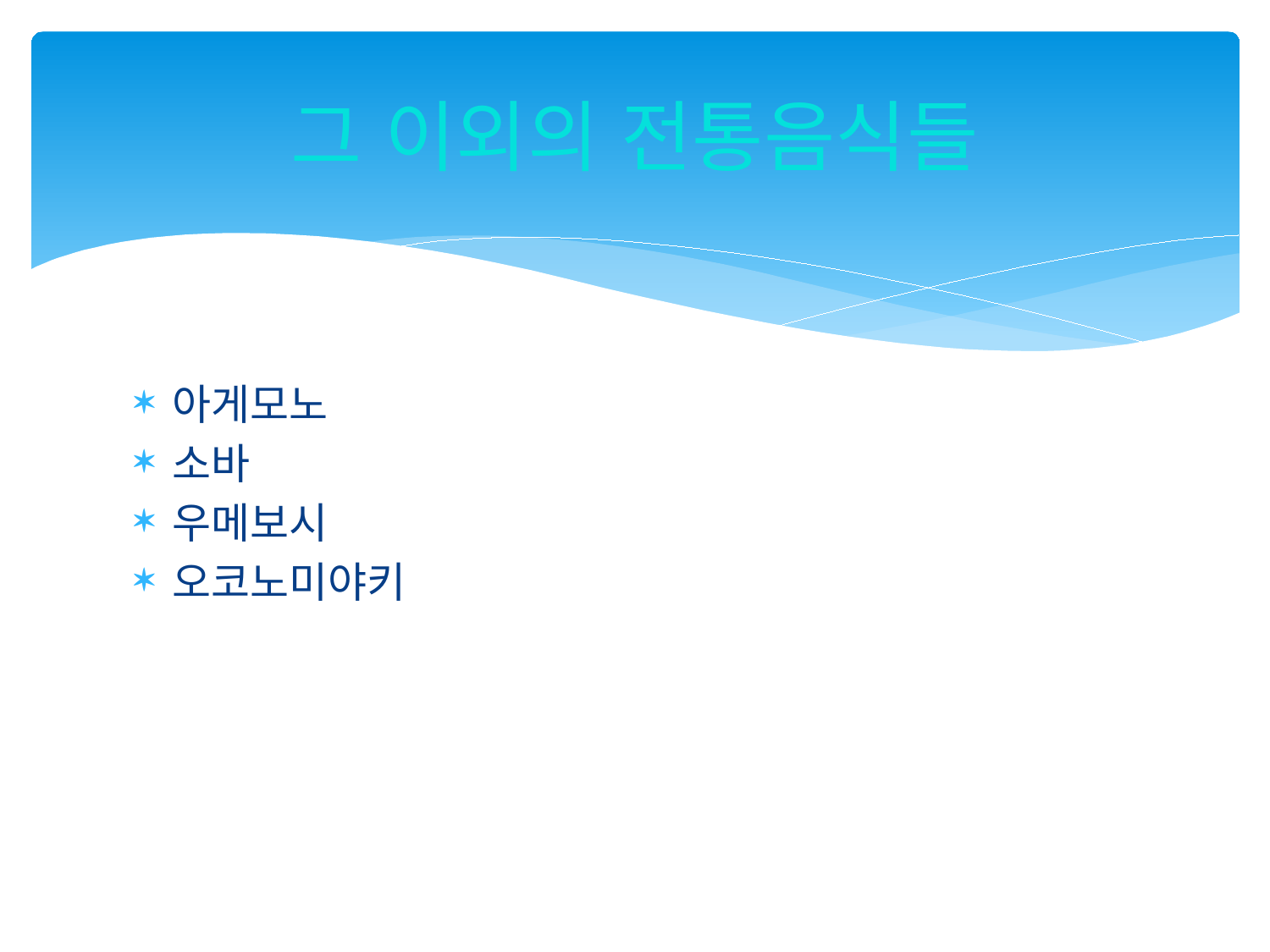

# 그 이외의 전통음식들
아게모노
소바
우메보시
오코노미야키